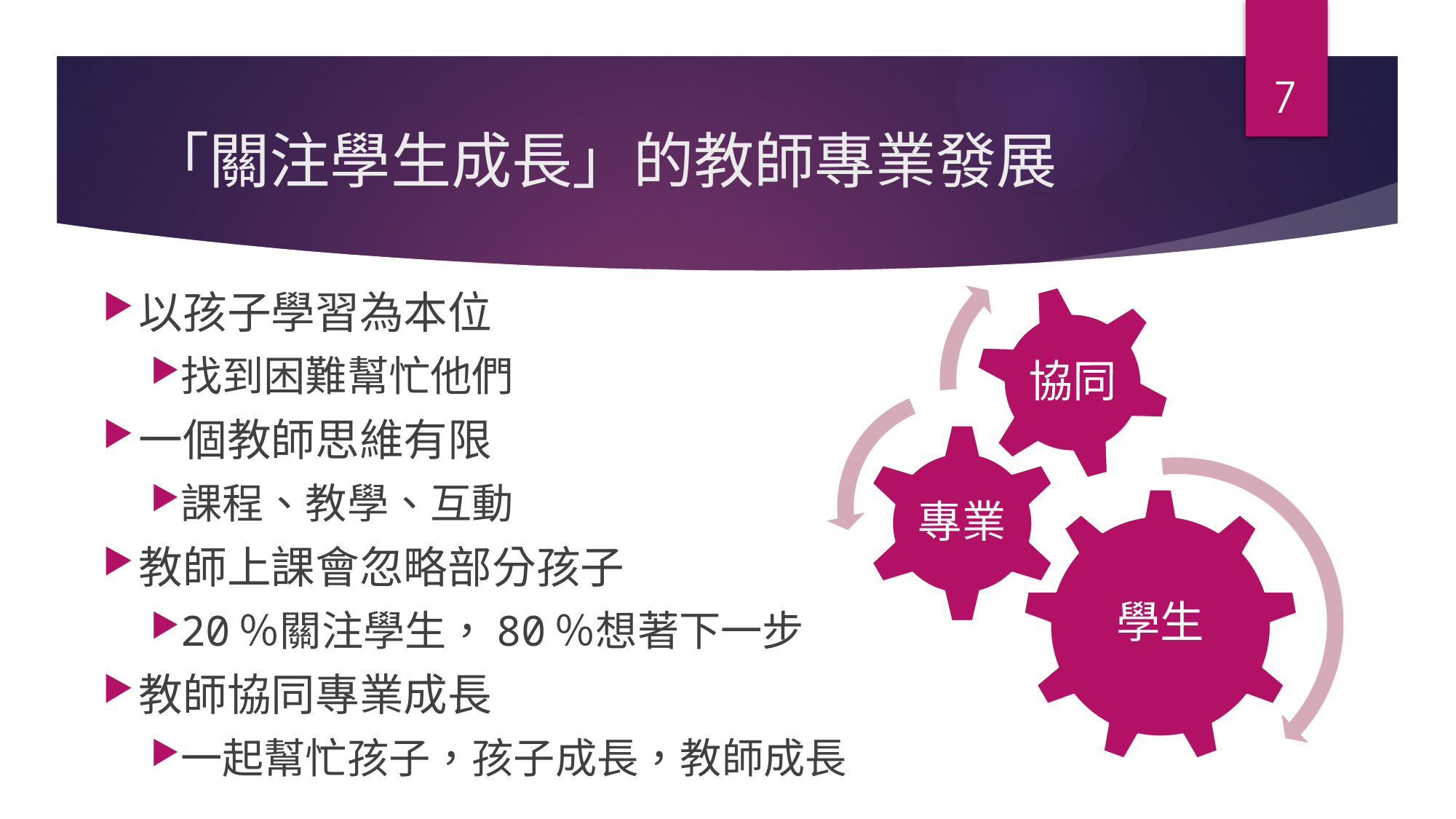

7
# 「關注學生成長」的教師專業發展
學生
專業
協同
以孩子學習為本位
找到困難幫忙他們
一個教師思維有限
課程、教學、互動
教師上課會忽略部分孩子
20％關注學生，80％想著下一步
教師協同專業成長
一起幫忙孩子，孩子成長，教師成長